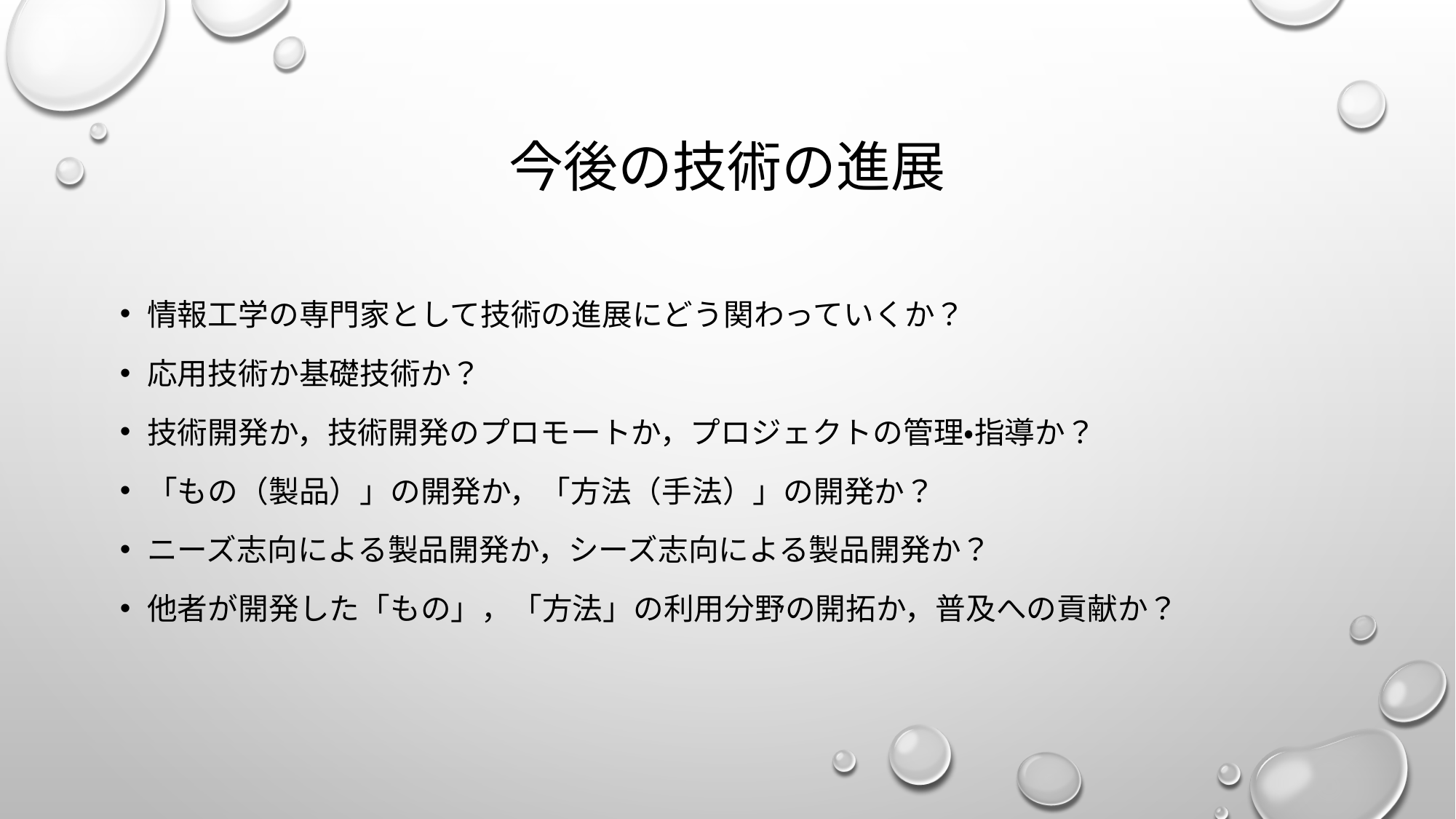

# 今後の技術の進展
情報工学の専門家として技術の進展にどう関わっていくか？
応用技術か基礎技術か？
技術開発か，技術開発のプロモートか，プロジェクトの管理・指導か？
「もの（製品）」の開発か，「方法（手法）」の開発か？
ニーズ志向による製品開発か，シーズ志向による製品開発か？
他者が開発した「もの」，「方法」の利用分野の開拓か，普及への貢献か？